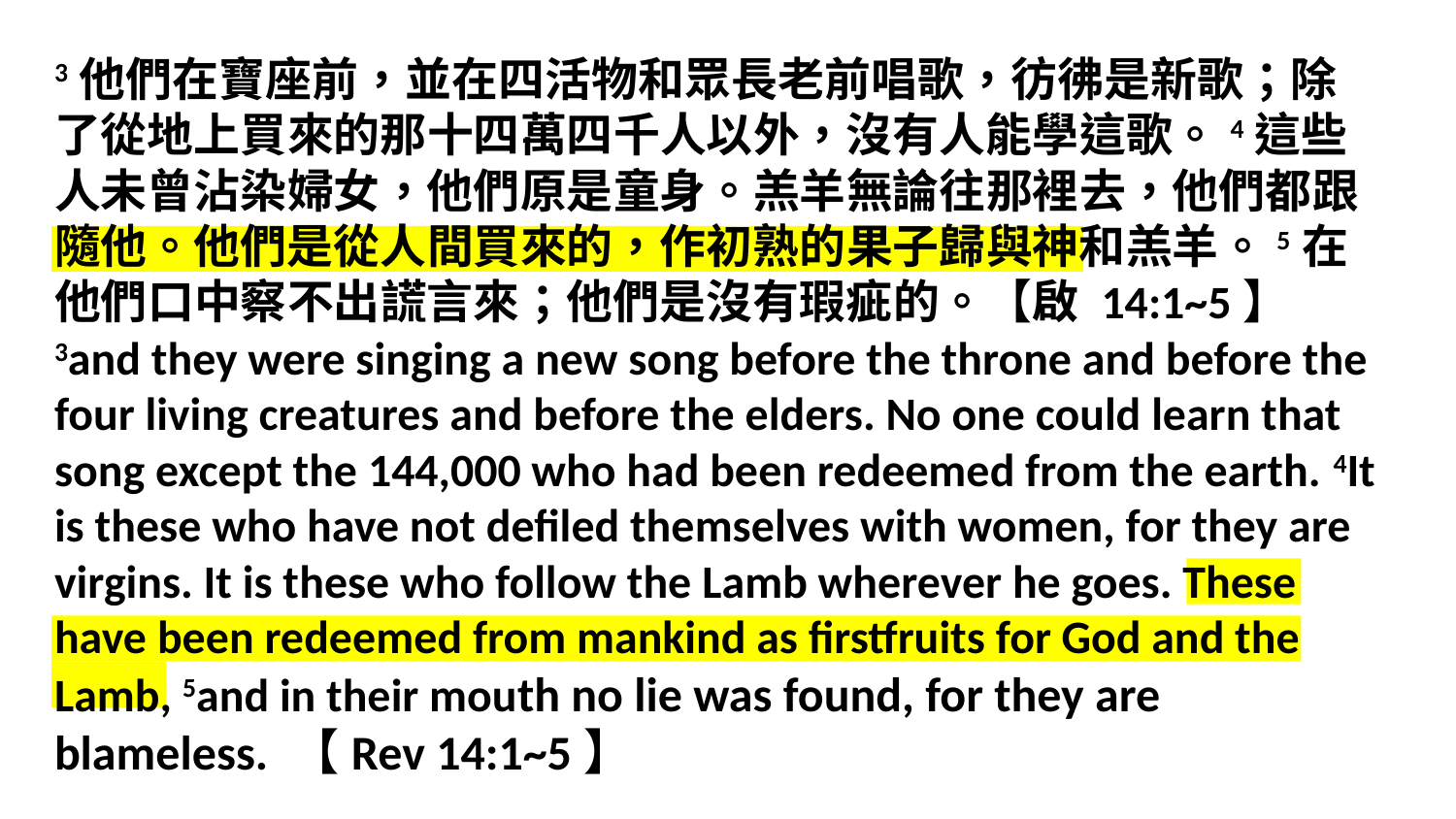

3他們在寶座前，並在四活物和眾長老前唱歌，彷彿是新歌；除了從地上買來的那十四萬四千人以外，沒有人能學這歌。4這些人未曾沾染婦女，他們原是童身。羔羊無論往那裡去，他們都跟隨他。他們是從人間買來的，作初熟的果子歸與神和羔羊。5在他們口中察不出謊言來；他們是沒有瑕疵的。【啟 14:1~5】
3and they were singing a new song before the throne and before the four living creatures and before the elders. No one could learn that song except the 144,000 who had been redeemed from the earth. 4It is these who have not defiled themselves with women, for they are virgins. It is these who follow the Lamb wherever he goes. These have been redeemed from mankind as firstfruits for God and the Lamb, 5and in their mouth no lie was found, for they are blameless. 【Rev 14:1~5】